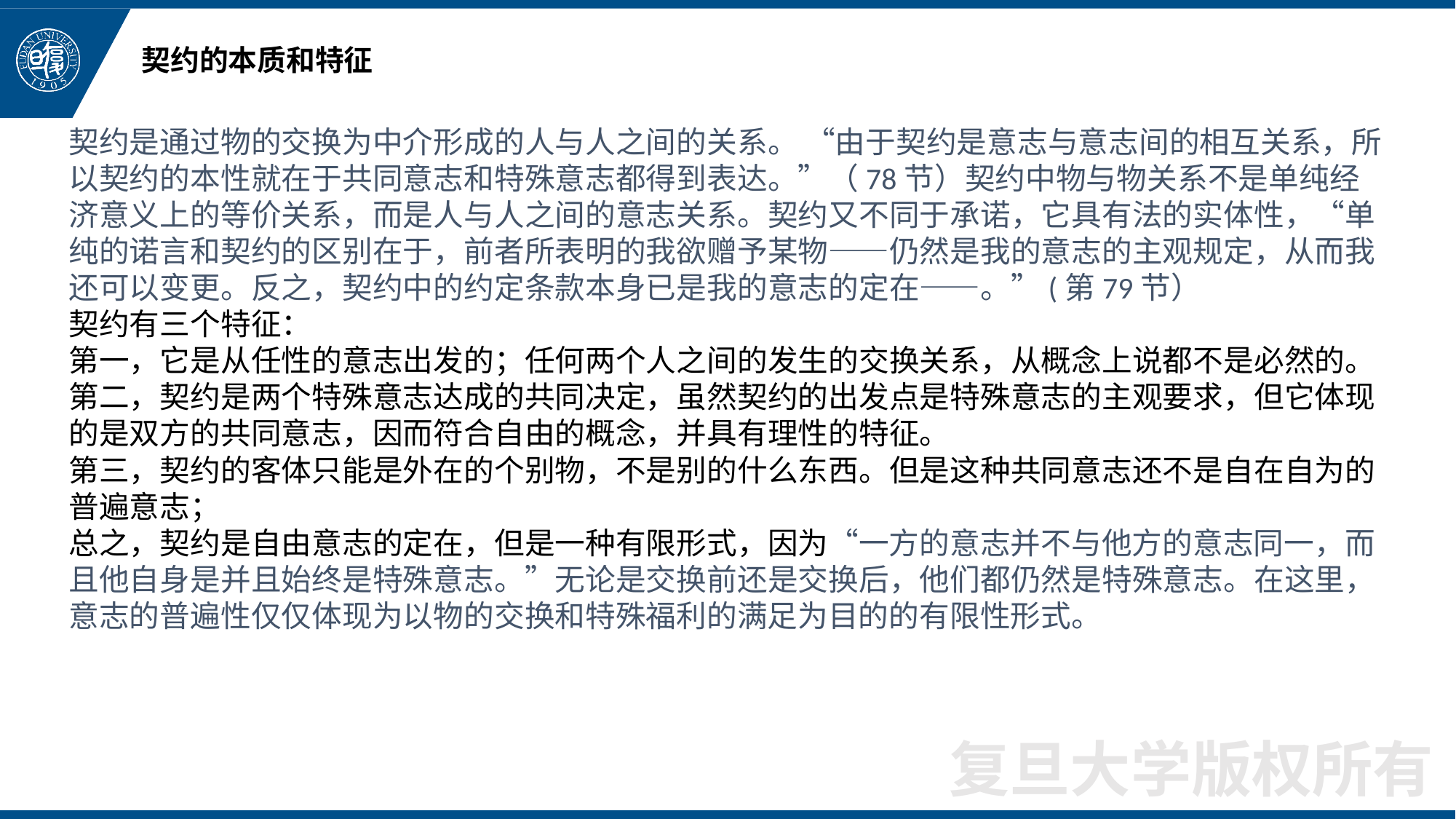

# 契约的本质和特征
契约是通过物的交换为中介形成的人与人之间的关系。 “由于契约是意志与意志间的相互关系，所以契约的本性就在于共同意志和特殊意志都得到表达。”（78节）契约中物与物关系不是单纯经济意义上的等价关系，而是人与人之间的意志关系。契约又不同于承诺，它具有法的实体性，“单纯的诺言和契约的区别在于，前者所表明的我欲赠予某物——仍然是我的意志的主观规定，从而我还可以变更。反之，契约中的约定条款本身已是我的意志的定在——。”(第79节）
契约有三个特征：
第一，它是从任性的意志出发的；任何两个人之间的发生的交换关系，从概念上说都不是必然的。
第二，契约是两个特殊意志达成的共同决定，虽然契约的出发点是特殊意志的主观要求，但它体现的是双方的共同意志，因而符合自由的概念，并具有理性的特征。
第三，契约的客体只能是外在的个别物，不是别的什么东西。但是这种共同意志还不是自在自为的普遍意志；
总之，契约是自由意志的定在，但是一种有限形式，因为“一方的意志并不与他方的意志同一，而且他自身是并且始终是特殊意志。”无论是交换前还是交换后，他们都仍然是特殊意志。在这里，意志的普遍性仅仅体现为以物的交换和特殊福利的满足为目的的有限性形式。